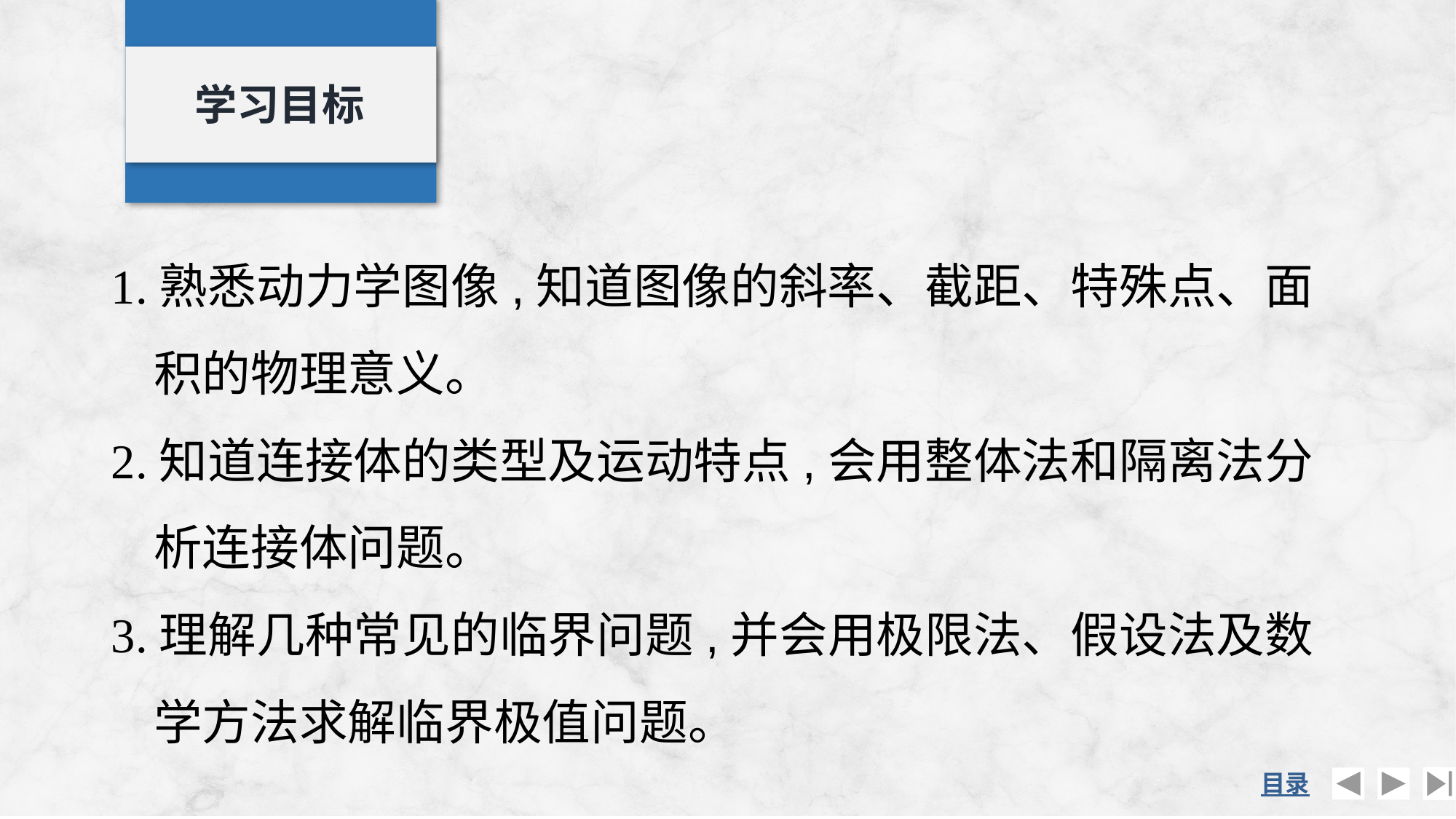

学习目标
1.熟悉动力学图像,知道图像的斜率、截距、特殊点、面积的物理意义。
2.知道连接体的类型及运动特点,会用整体法和隔离法分析连接体问题。
3.理解几种常见的临界问题,并会用极限法、假设法及数学方法求解临界极值问题。